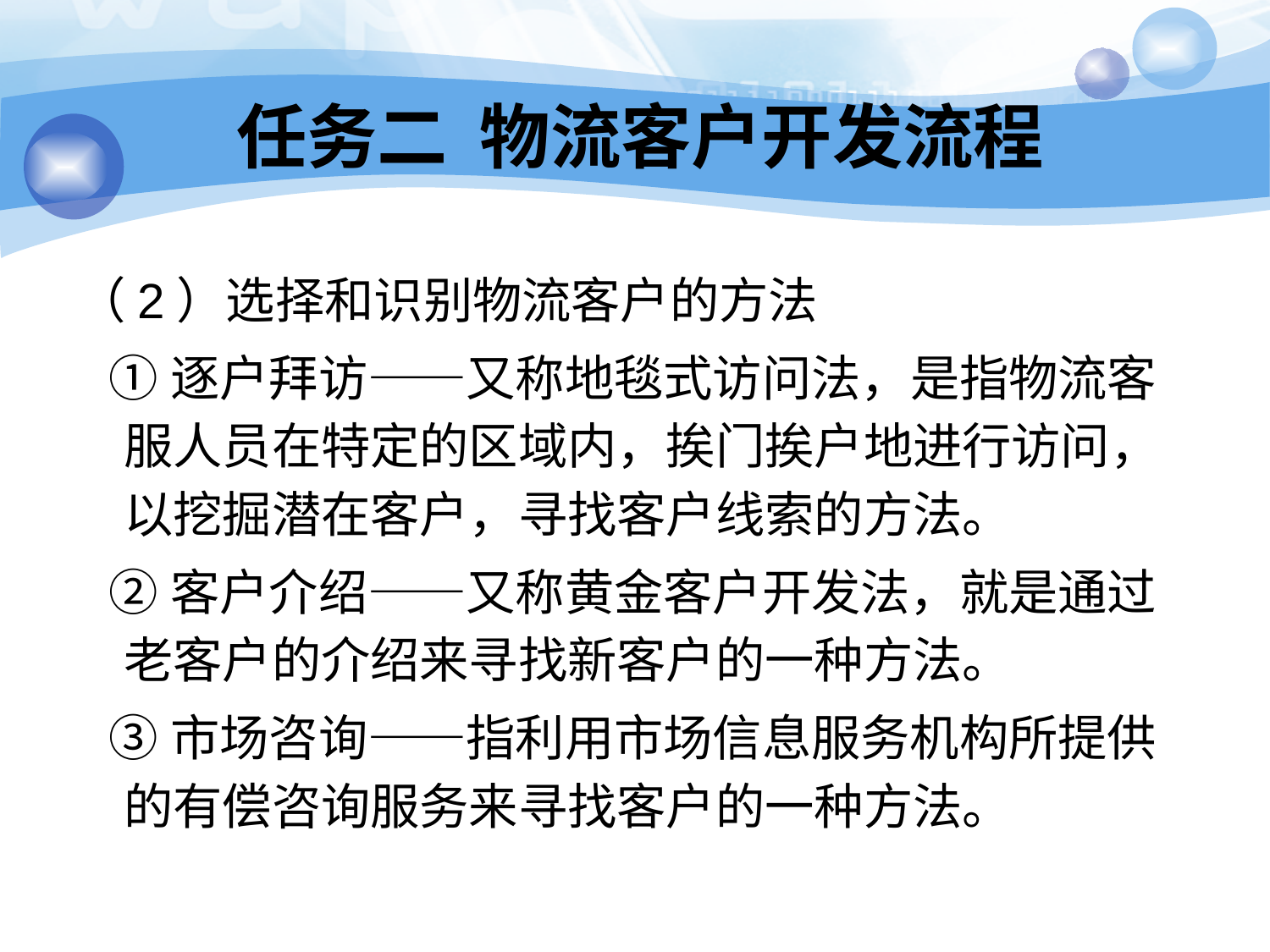

# 任务二  物流客户开发流程
（2）选择和识别物流客户的方法
   ①逐户拜访——又称地毯式访问法，是指物流客服人员在特定的区域内，挨门挨户地进行访问，以挖掘潜在客户，寻找客户线索的方法。
   ②客户介绍——又称黄金客户开发法，就是通过老客户的介绍来寻找新客户的一种方法。
   ③市场咨询——指利用市场信息服务机构所提供的有偿咨询服务来寻找客户的一种方法。